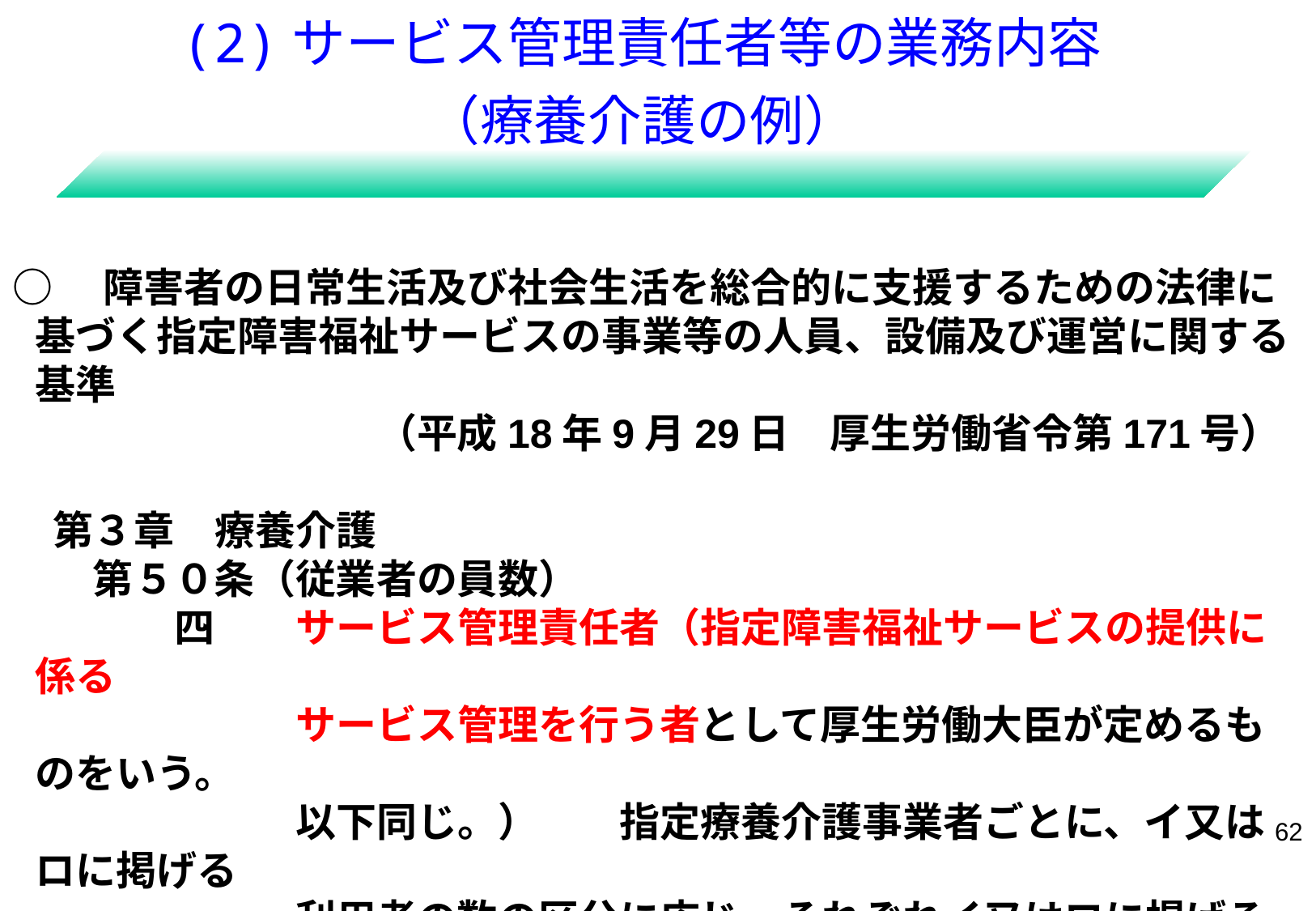

(2)サービス管理責任者等の業務内容
（療養介護の例）

○　障害者の日常生活及び社会生活を総合的に支援するための法律に基づく指定障害福祉サービスの事業等の人員、設備及び運営に関する基準
　　　　　　　　　（平成18年9月29日　厚生労働省令第171号）

　第３章　療養介護
　　第５０条（従業者の員数）
　　　　四　　サービス管理責任者（指定障害福祉サービスの提供に係る
　　　　　　　サービス管理を行う者として厚生労働大臣が定めるものをいう。
　　　　　　　以下同じ。）　　指定療養介護事業者ごとに、イ又はロに掲げる
　　　　　　　利用者の数の区分に応じ、それぞれイ又はロに掲げる数
　　　　　　　　イ　利用者の数が６０以下　　１以上
　　　　　　　　ロ　利用者の数が６１以上　　１に利用者の数が６０を超えて
　　　　　　　　　　　　　　４０又はその端数を増すごとに１を加えて得た数以上
62